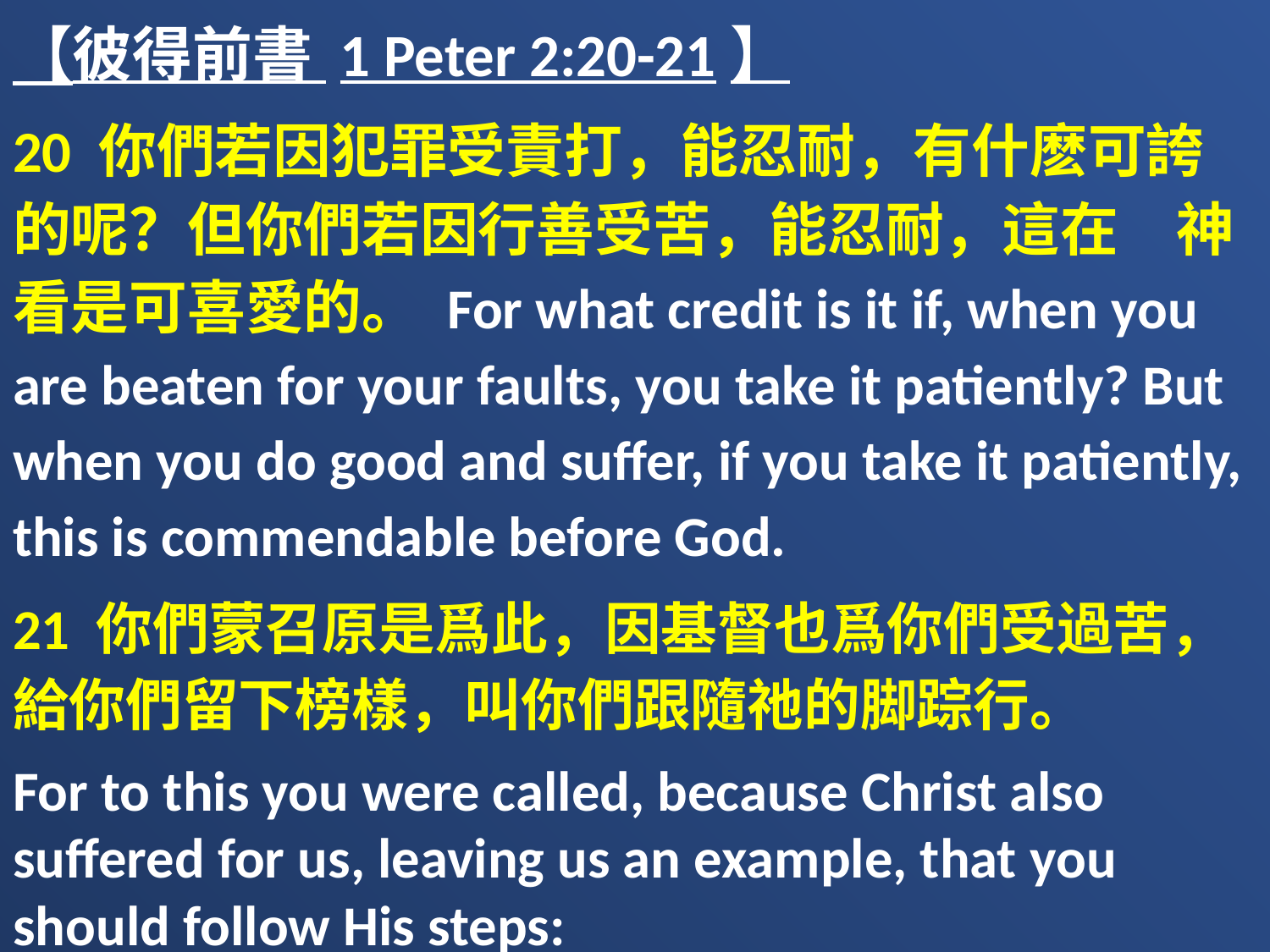

【彼得前書 1 Peter 2:20-21】
20 你們若因犯罪受責打，能忍耐，有什麽可誇的呢？但你們若因行善受苦，能忍耐，這在　神看是可喜愛的。 For what credit is it if, when you are beaten for your faults, you take it patiently? But when you do good and suffer, if you take it patiently, this is commendable before God.
21 你們蒙召原是爲此，因基督也爲你們受過苦，給你們留下榜樣，叫你們跟隨祂的脚踪行。
For to this you were called, because Christ also suffered for us, leaving us an example, that you should follow His steps: